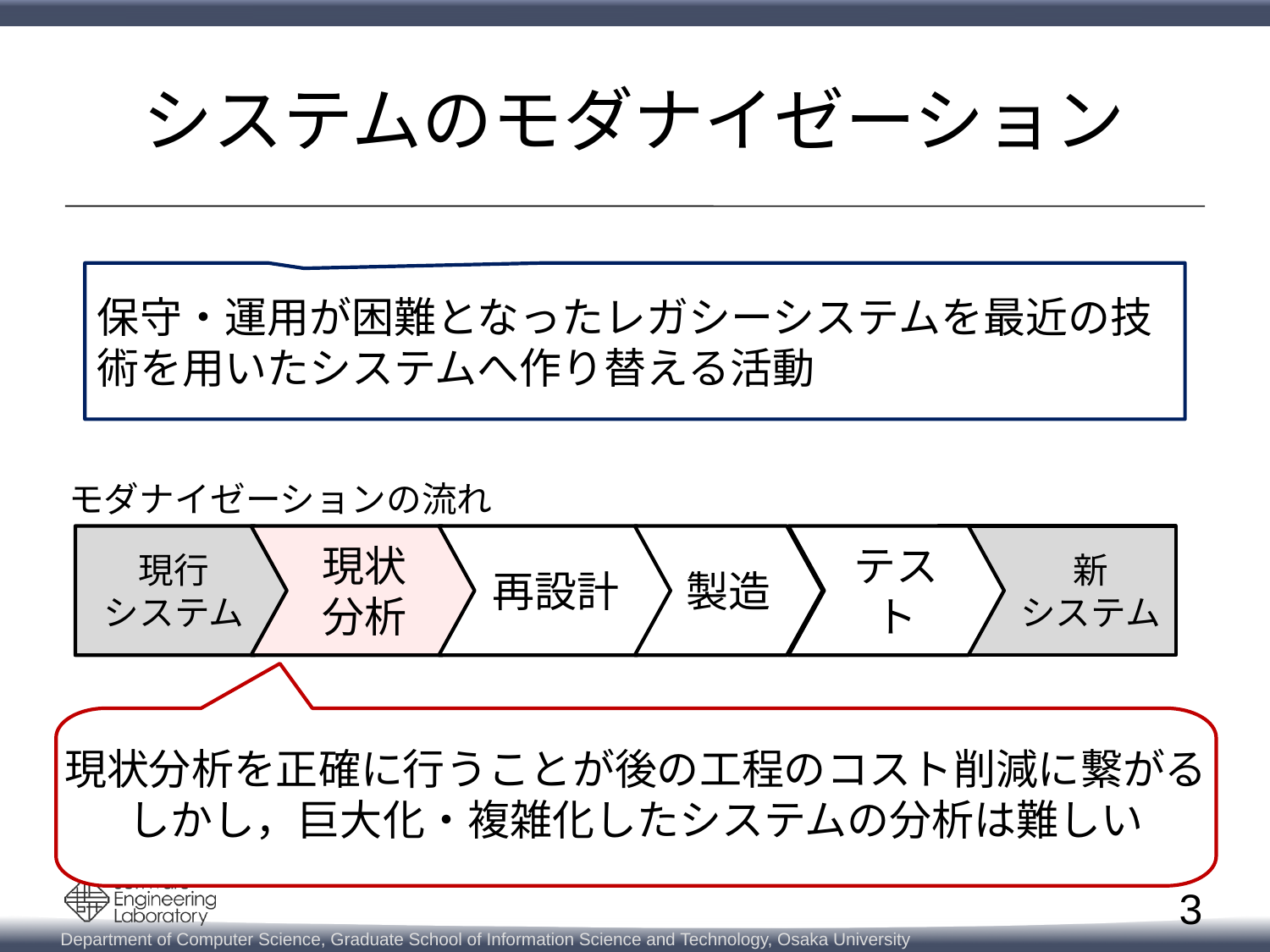

# システムのモダナイゼーション
保守・運用が困難となったレガシーシステムを最近の技術を用いたシステムへ作り替える活動
モダナイゼーションの流れ
現行
システム
現状
分析
再設計
製造
テスト
   　新
　    システム

現状分析を正確に行うことが後の工程のコスト削減に繋がる
しかし，巨大化・複雑化したシステムの分析は難しい
3